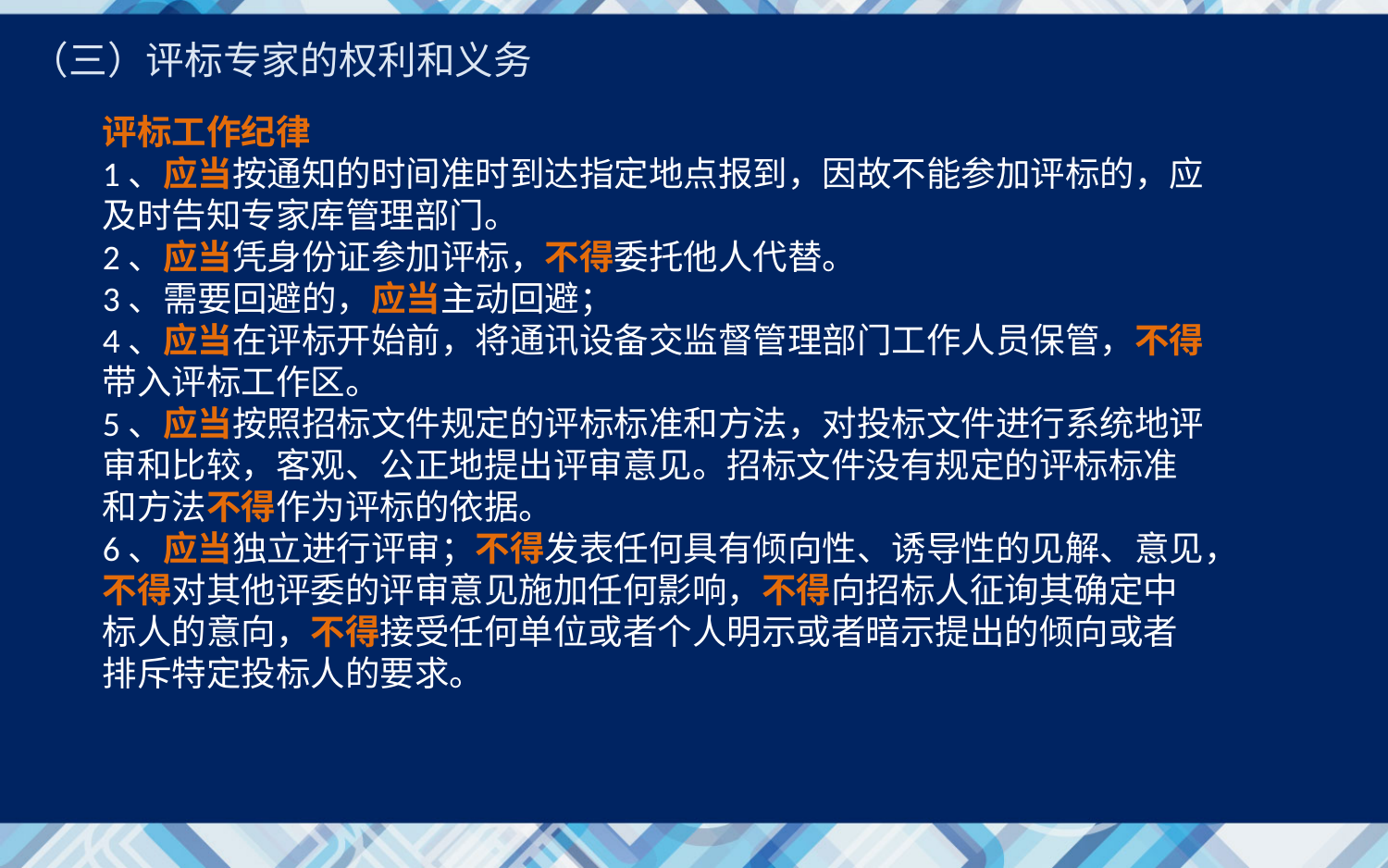

（三）评标专家的权利和义务
评标工作纪律
1、应当按通知的时间准时到达指定地点报到，因故不能参加评标的，应及时告知专家库管理部门。
2、应当凭身份证参加评标，不得委托他人代替。
3、需要回避的，应当主动回避；
4、应当在评标开始前，将通讯设备交监督管理部门工作人员保管，不得带入评标工作区。
5、应当按照招标文件规定的评标标准和方法，对投标文件进行系统地评审和比较，客观、公正地提出评审意见。招标文件没有规定的评标标准和方法不得作为评标的依据。
6、应当独立进行评审；不得发表任何具有倾向性、诱导性的见解、意见，不得对其他评委的评审意见施加任何影响，不得向招标人征询其确定中标人的意向，不得接受任何单位或者个人明示或者暗示提出的倾向或者排斥特定投标人的要求。